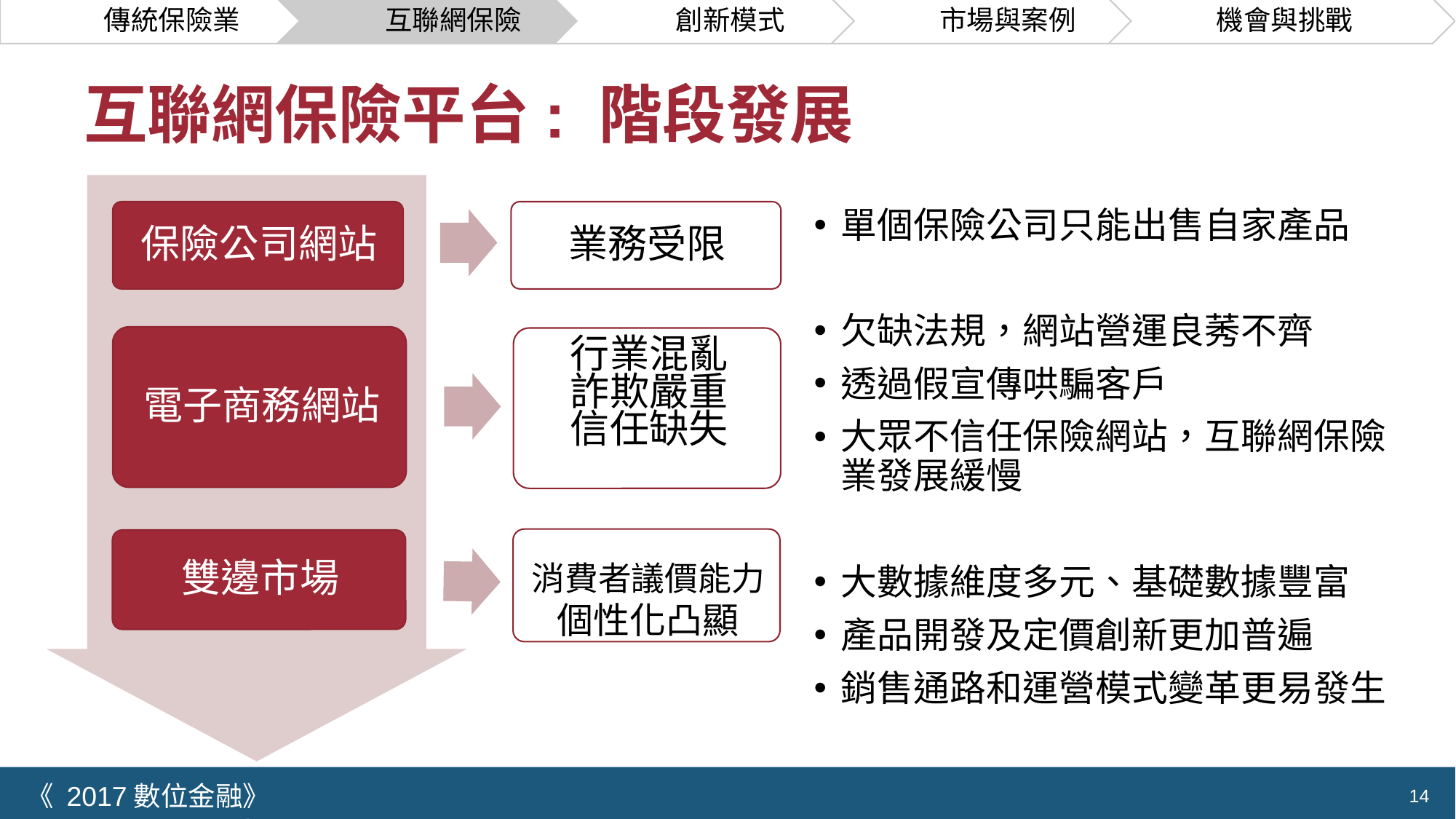

傳統保險業
互聯網保險
創新模式
市場與案例
機會與挑戰
# 互聯網保險平台: 階段發展

保險公司網站

業務受限
單個保險公司只能出售自家產品

欠缺法規，網站營運良莠不齊
透過假宣傳哄騙客戶
大眾不信任保險網站，互聯網保險業發展緩慢

大數據維度多元、基礎數據豐富
產品開發及定價創新更加普遍
銷售通路和運營模式變革更易發生

電子商務網站

行業混亂
詐欺嚴重
信任缺失
雙邊市場

消費者議價能力

個性化凸顯

《 2017數位金融》                                                                                                                                             	NCTU.IIM.IEBI Lab
14